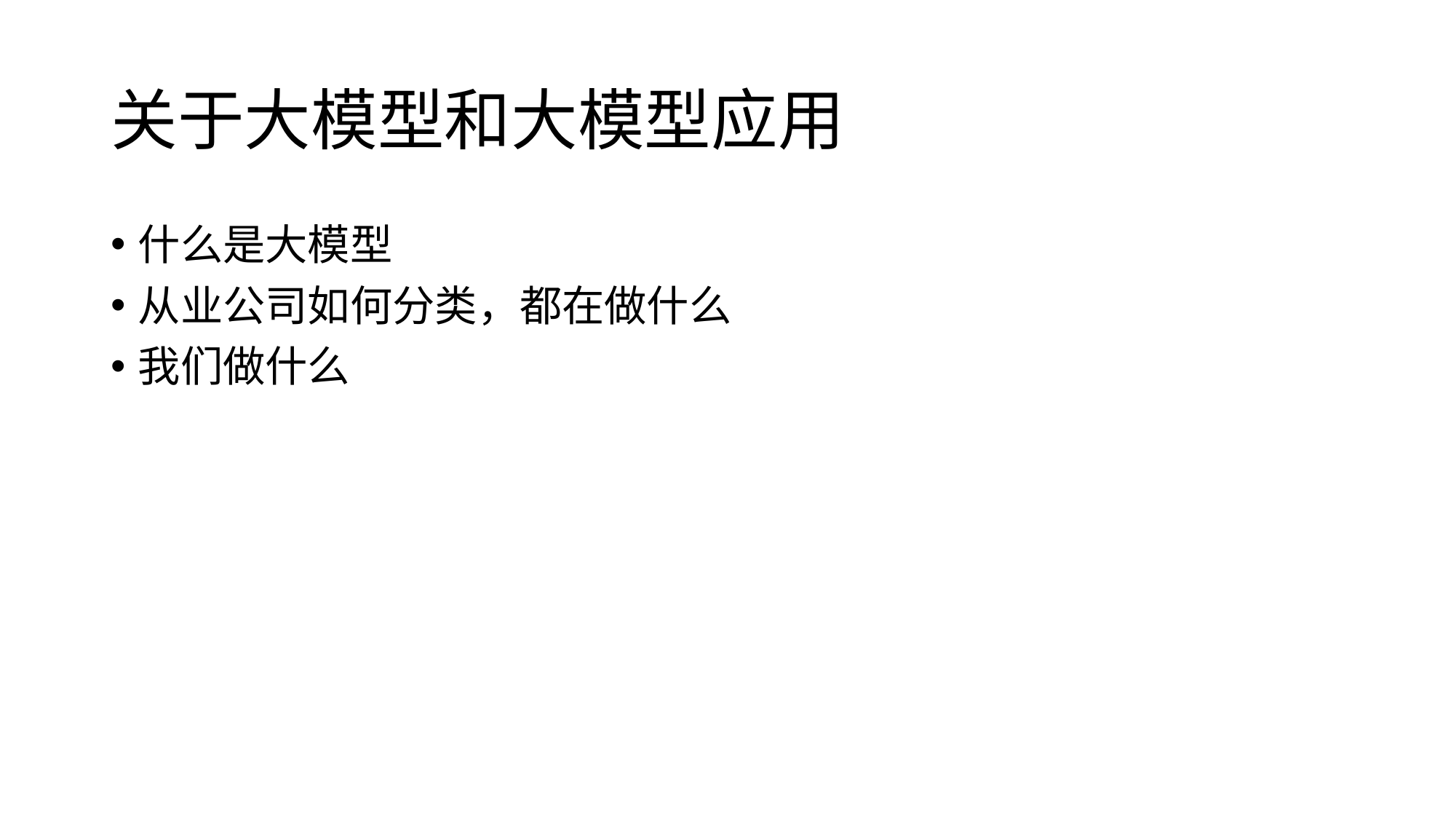

# 关于大模型和大模型应用
什么是大模型
从业公司如何分类，都在做什么
我们做什么